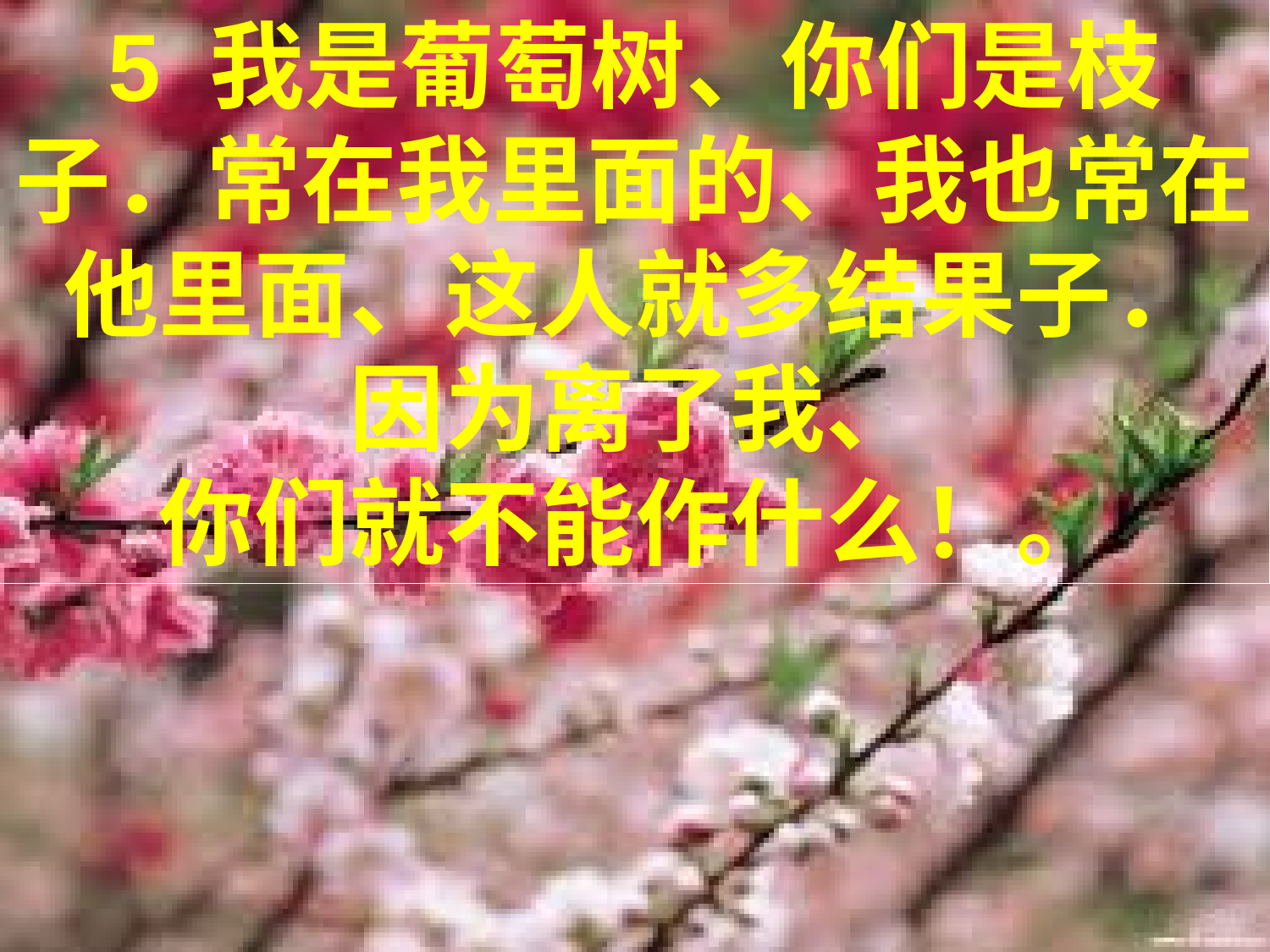

5 我是葡萄树、你们是枝子．常在我里面的、我也常在他里面、这人就多结果子．
因为离了我、
你们就不能作什么！。